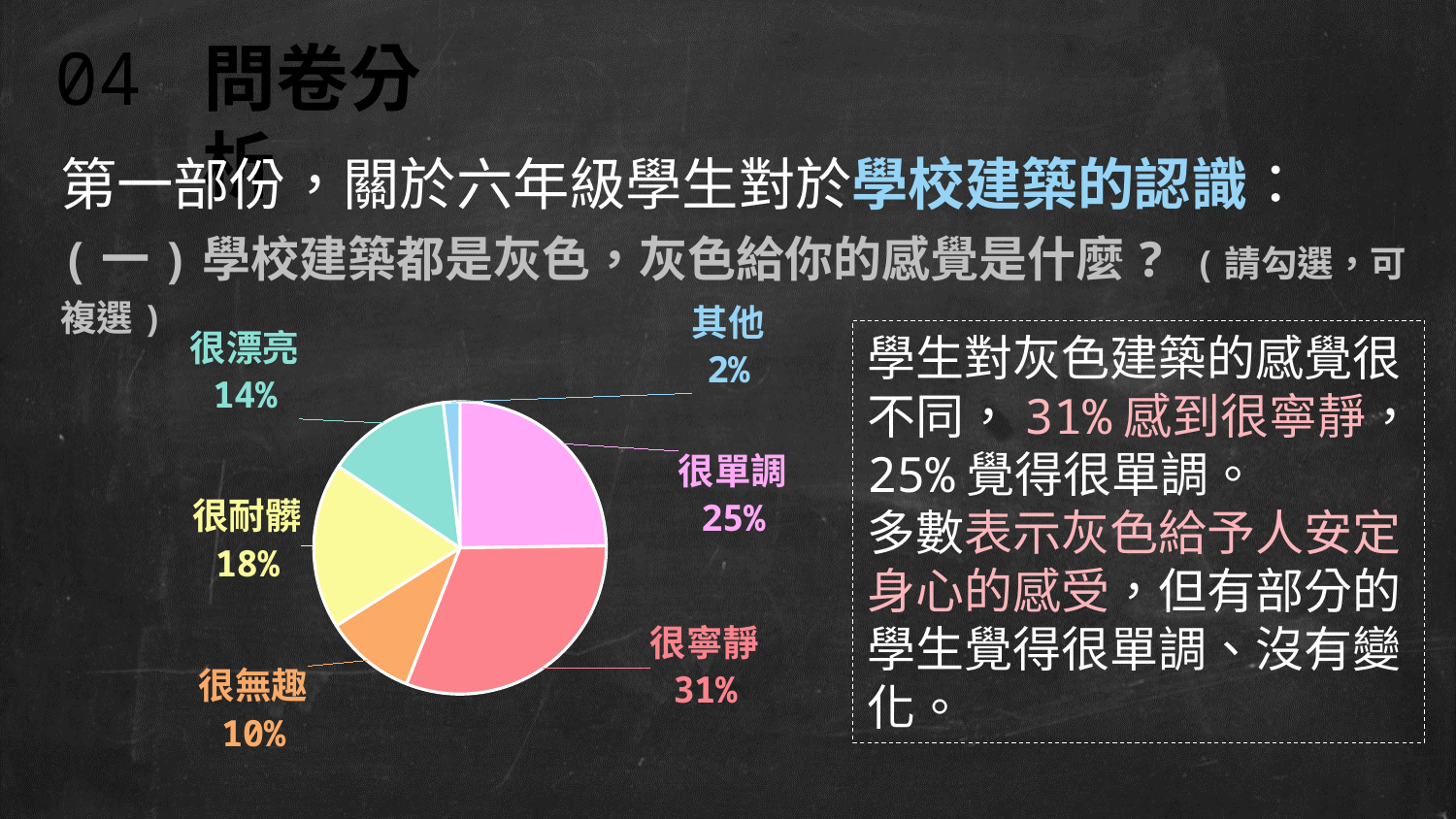

04 問卷分析
第一部份，關於六年級學生對於學校建築的認識：
(一)學校建築都是灰色，灰色給你的感覺是什麼? (請勾選，可複選)

### Chart

| Category |  |
|---|---|
| 很單調 | 27.0 |
| 很寧靜 | 34.0 |
| 很無趣 | 11.0 |
| 很耐髒 | 20.0 |
| 很漂亮 | 15.0 |
| 其他 | 2.0 |
學生對灰色建築的感覺很不同，31%感到很寧靜，25%覺得很單調。
多數表示灰色給予人安定身心的感受，但有部分的學生覺得很單調、沒有變化。